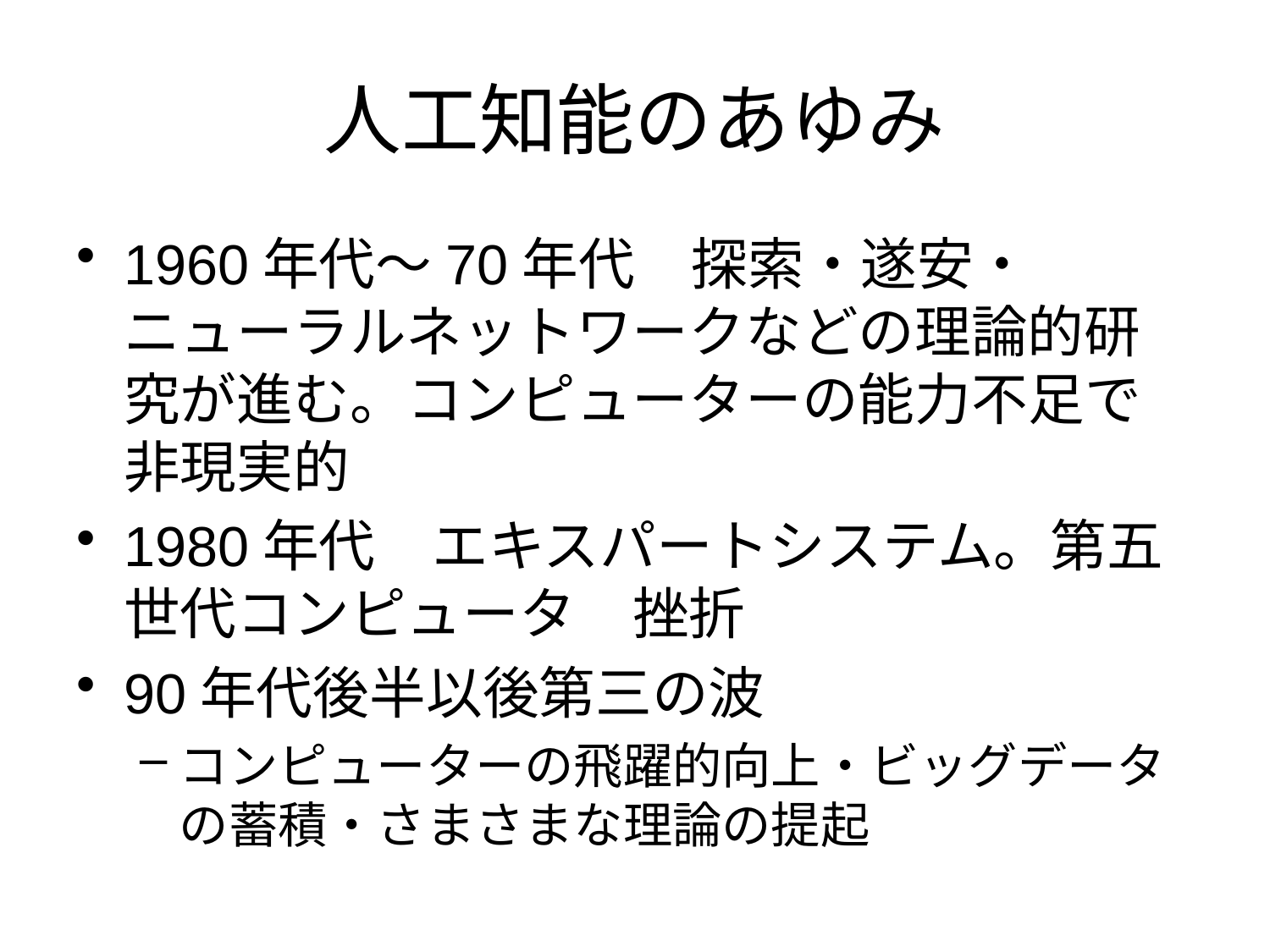

# 人工知能のあゆみ
1960年代～70年代　探索・遂安・ニューラルネットワークなどの理論的研究が進む。コンピューターの能力不足で非現実的
1980年代　エキスパートシステム。第五世代コンピュータ　挫折
90年代後半以後第三の波
コンピューターの飛躍的向上・ビッグデータの蓄積・さまさまな理論の提起